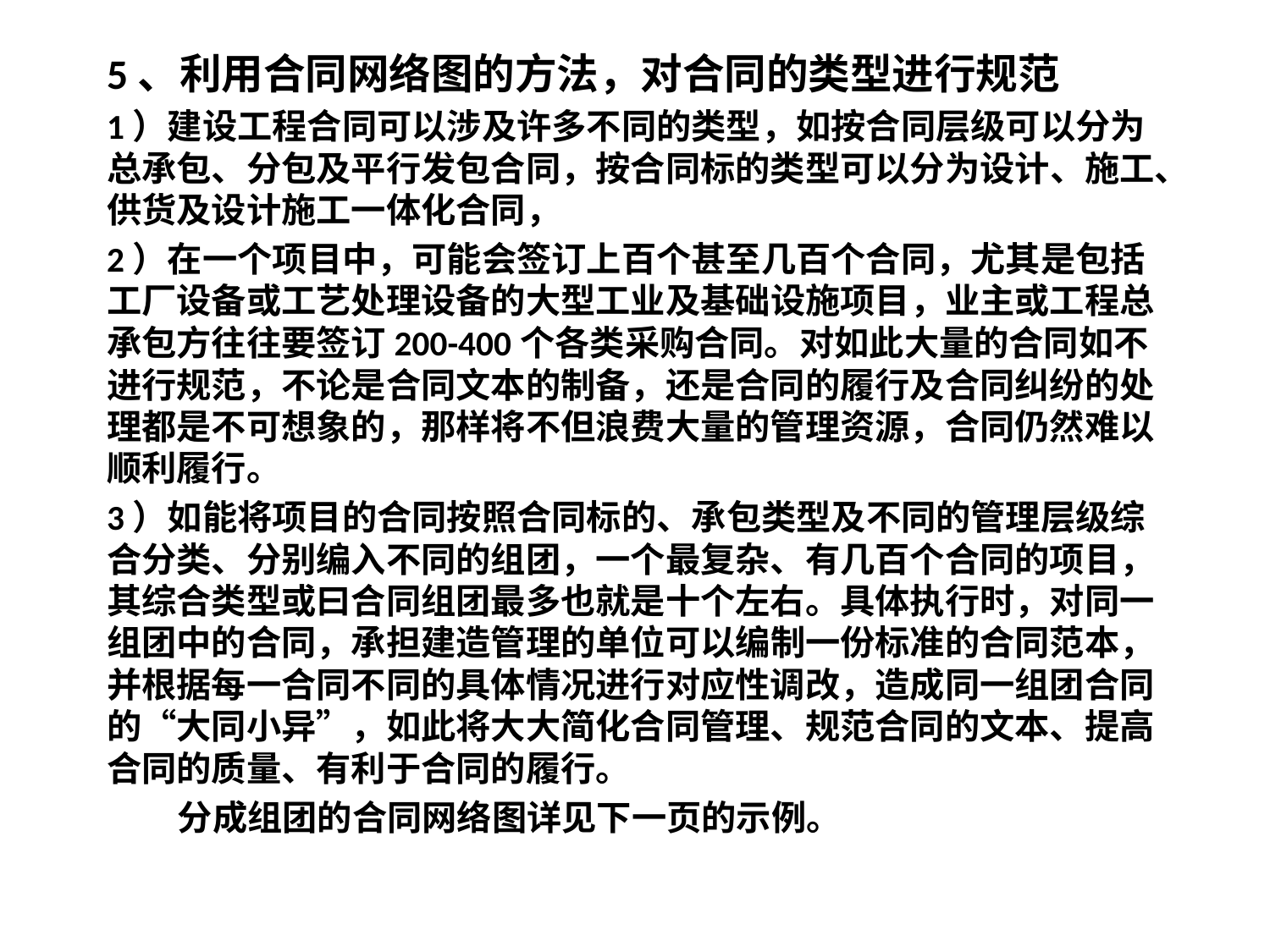

5、利用合同网络图的方法，对合同的类型进行规范
1）建设工程合同可以涉及许多不同的类型，如按合同层级可以分为总承包、分包及平行发包合同，按合同标的类型可以分为设计、施工、供货及设计施工一体化合同，
2）在一个项目中，可能会签订上百个甚至几百个合同，尤其是包括工厂设备或工艺处理设备的大型工业及基础设施项目，业主或工程总承包方往往要签订200-400个各类采购合同。对如此大量的合同如不进行规范，不论是合同文本的制备，还是合同的履行及合同纠纷的处理都是不可想象的，那样将不但浪费大量的管理资源，合同仍然难以顺利履行。
3）如能将项目的合同按照合同标的、承包类型及不同的管理层级综合分类、分别编入不同的组团，一个最复杂、有几百个合同的项目，其综合类型或曰合同组团最多也就是十个左右。具体执行时，对同一组团中的合同，承担建造管理的单位可以编制一份标准的合同范本，并根据每一合同不同的具体情况进行对应性调改，造成同一组团合同的“大同小异”，如此将大大简化合同管理、规范合同的文本、提高合同的质量、有利于合同的履行。
        分成组团的合同网络图详见下一页的示例。